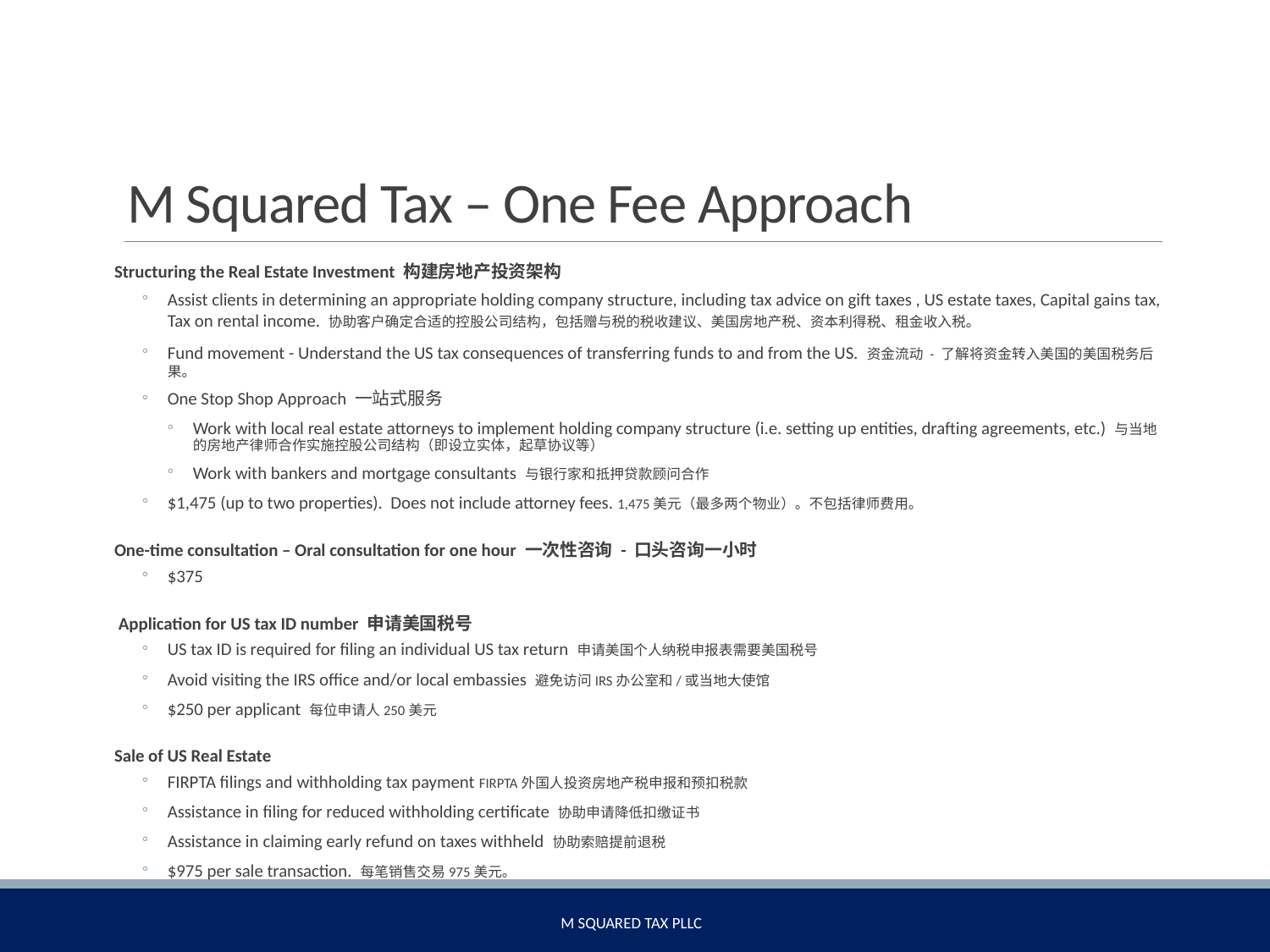

# M Squared Tax – One Fee Approach
Structuring the Real Estate Investment 构建房地产投资架构
Assist clients in determining an appropriate holding company structure, including tax advice on gift taxes , US estate taxes, Capital gains tax, Tax on rental income. 协助客户确定合适的控股公司结构，包括赠与税的税收建议、美国房地产税、资本利得税、租金收入税。
Fund movement - Understand the US tax consequences of transferring funds to and from the US. 资金流动 - 了解将资金转入美国的美国税务后果。
One Stop Shop Approach 一站式服务
Work with local real estate attorneys to implement holding company structure (i.e. setting up entities, drafting agreements, etc.) 与当地的房地产律师合作实施控股公司结构（即设立实体，起草协议等）
Work with bankers and mortgage consultants 与银行家和抵押贷款顾问合作
$1,475 (up to two properties).  Does not include attorney fees. 1,475美元（最多两个物业）。不包括律师费用。
One-time consultation – Oral consultation for one hour 一次性咨询 - 口头咨询一小时
$375
 Application for US tax ID number 申请美国税号
US tax ID is required for filing an individual US tax return 申请美国个人纳税申报表需要美国税号
Avoid visiting the IRS office and/or local embassies 避免访问IRS办公室和/或当地大使馆
$250 per applicant 每位申请人250美元
Sale of US Real Estate
FIRPTA filings and withholding tax payment FIRPTA外国人投资房地产税申报和预扣税款
Assistance in filing for reduced withholding certificate 协助申请降低扣缴证书
Assistance in claiming early refund on taxes withheld 协助索赔提前退税
$975 per sale transaction. 每笔销售交易975美元。

M Squared Tax PLLC